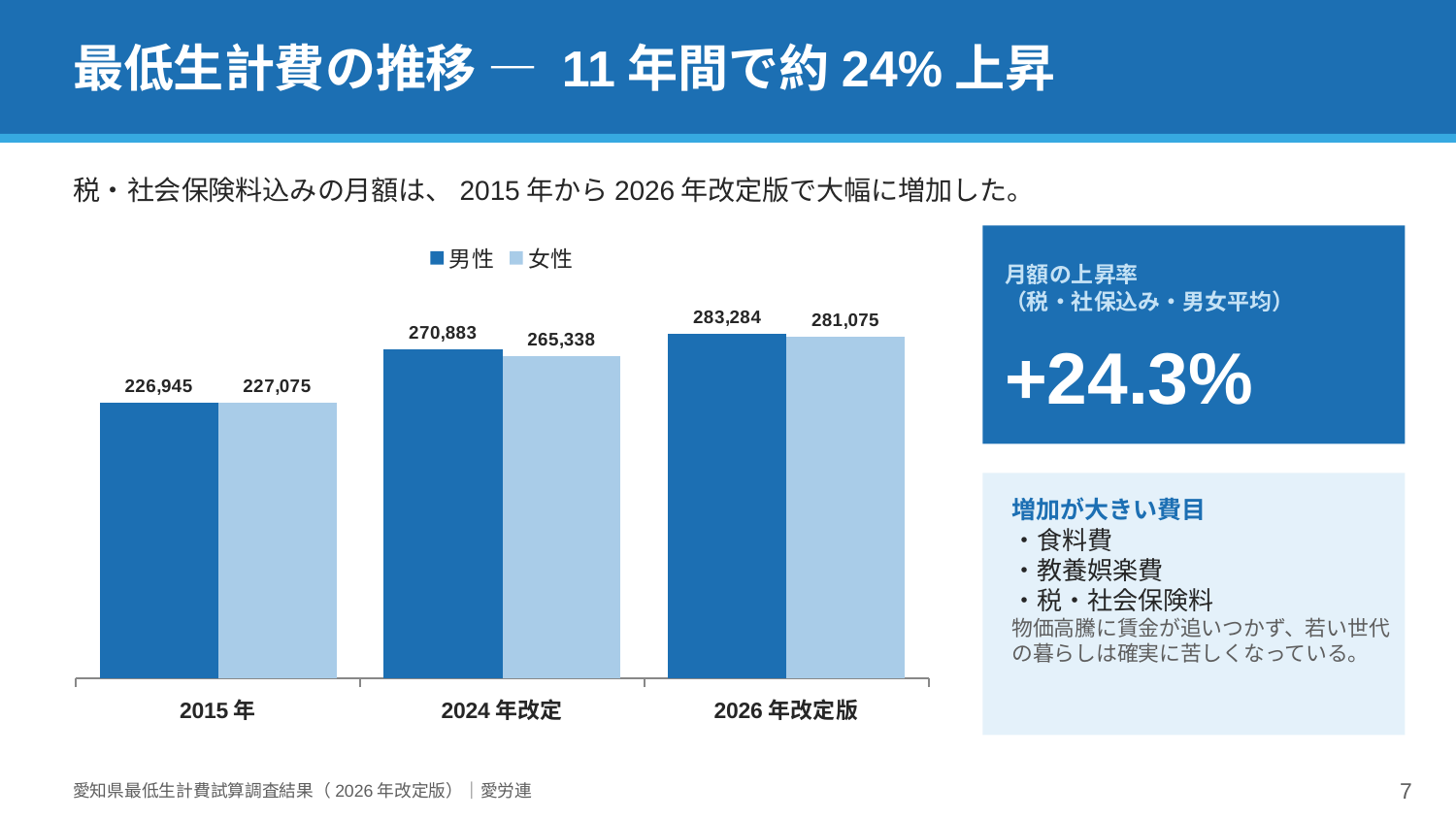

最低生計費の推移 — 11年間で約24%上昇

税・社会保険料込みの月額は、2015年から2026年改定版で大幅に増加した。

### Chart

| Category | 男性 | 女性 |
|---|---|---|
| 2015年 | 226945.0 | 227075.0 |
| 2024年改定 | 270883.0 | 265338.0 |
| 2026年改定版 | 283284.0 | 281075.0 |
月額の上昇率
（税・社保込み・男女平均）
+24.3%

増加が大きい費目
・食料費
・教養娯楽費
・税・社会保険料
物価高騰に賃金が追いつかず、若い世代の暮らしは確実に苦しくなっている。
愛知県最低生計費試算調査結果（2026年改定版）｜愛労連
7